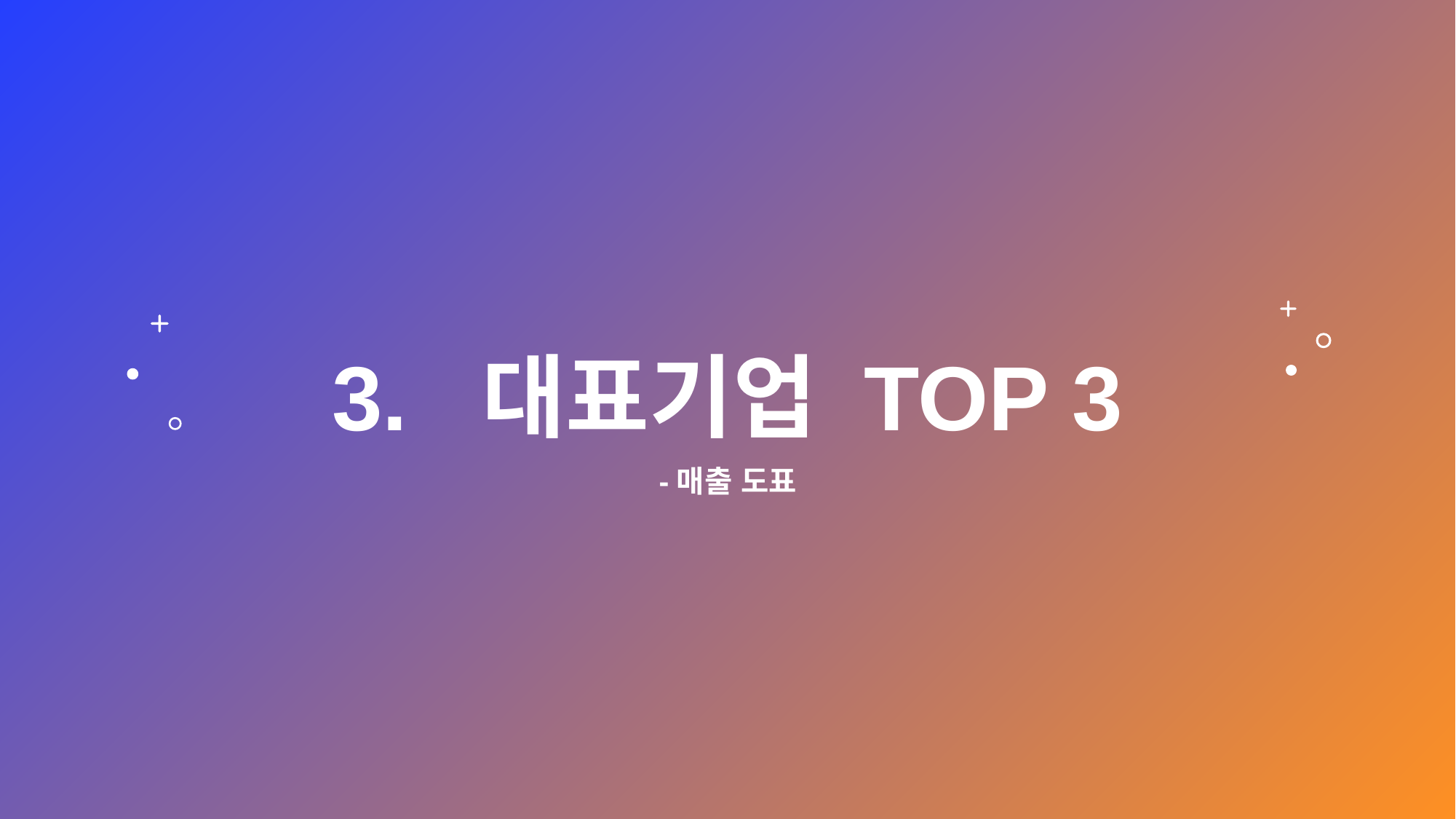

# 3.	대표기업 TOP 3
-매출 도표